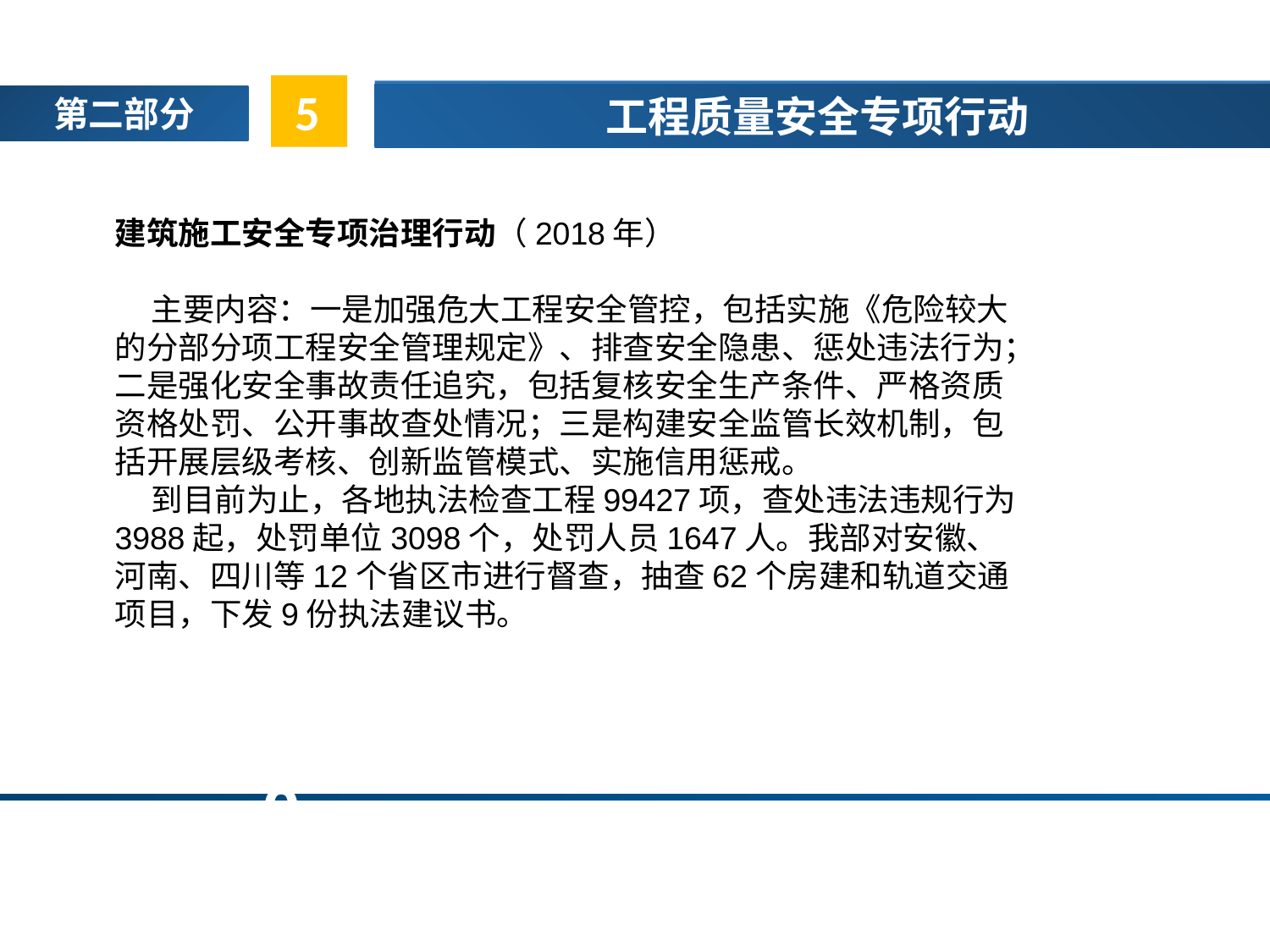

5

工程质量安全专项行动
第二部分
建筑施工安全专项治理行动（2018年）

    主要内容：一是加强危大工程安全管控，包括实施《危险较大的分部分项工程安全管理规定》、排查安全隐患、惩处违法行为；二是强化安全事故责任追究，包括复核安全生产条件、严格资质资格处罚、公开事故查处情况；三是构建安全监管长效机制，包括开展层级考核、创新监管模式、实施信用惩戒。
    到目前为止，各地执法检查工程99427项，查处违法违规行为3988起，处罚单位3098个，处罚人员1647人。我部对安徽、河南、四川等12个省区市进行督查，抽查62个房建和轨道交通项目，下发9份执法建议书。
02
0
05